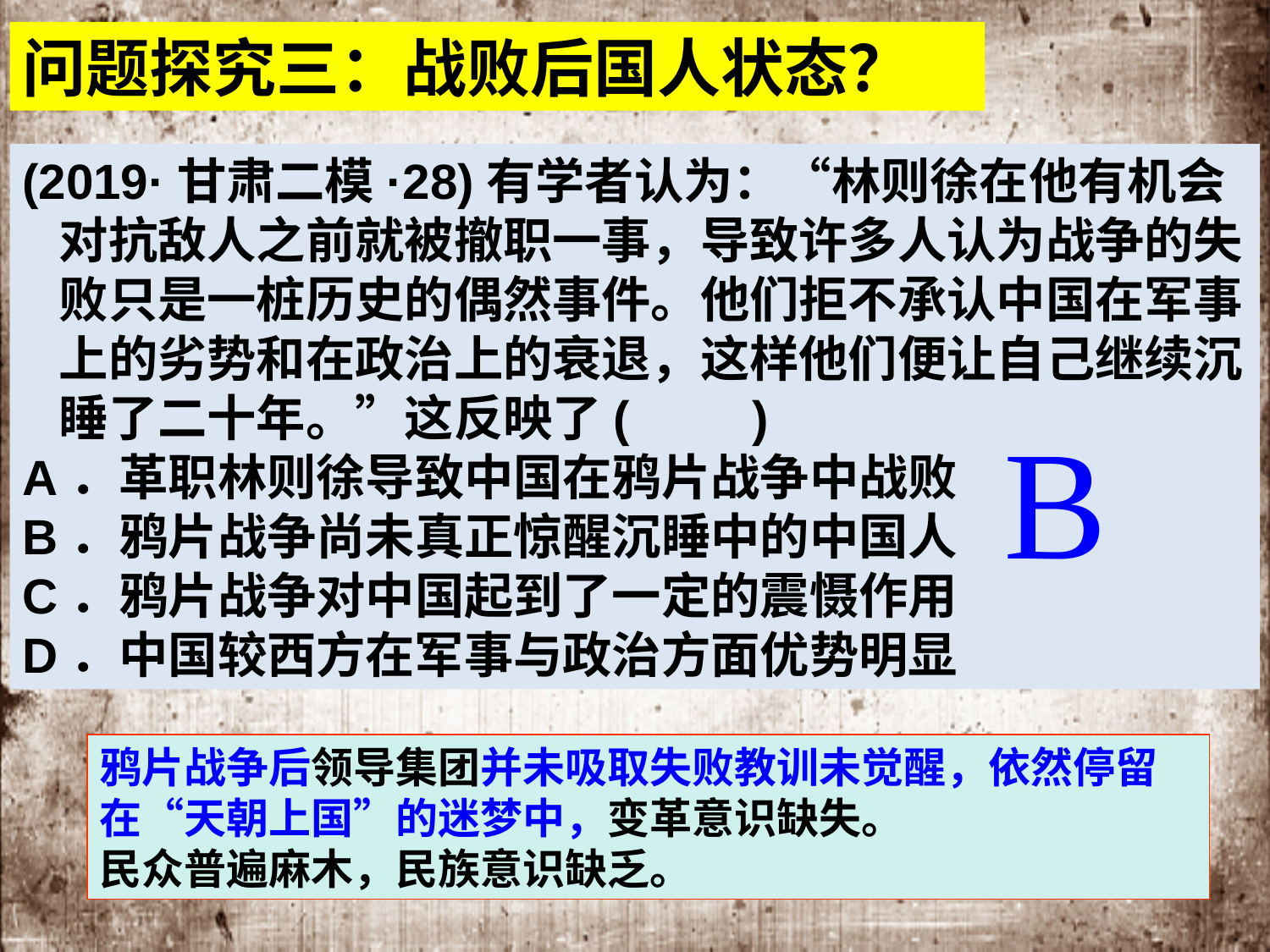

问题探究三：战败后国人状态？
(2019·甘肃二模·28)有学者认为：“林则徐在他有机会对抗敌人之前就被撤职一事，导致许多人认为战争的失败只是一桩历史的偶然事件。他们拒不承认中国在军事上的劣势和在政治上的衰退，这样他们便让自己继续沉睡了二十年。”这反映了(　　)
A．革职林则徐导致中国在鸦片战争中战败
B．鸦片战争尚未真正惊醒沉睡中的中国人
C．鸦片战争对中国起到了一定的震慑作用
D．中国较西方在军事与政治方面优势明显
材料1：鸦片战争失败后，魏源曾在其《海国图志》中发出“师夷长技”的呐喊，但仅是昙花一现，他的著作根本无人问津。清廷官员依旧文恬武嬉；清政府并未深究战败原因，每派人出国考察，也没进行任何改革；就连美国主动要求提供制船造炮技术，也被婉言拒绝了。
材料2：广东一张民间布告：“除你们的船是坚固的，炮火是猛烈的，火箭是强大的以外，你们还有什么其他本领吗？”
B
鸦片战争后领导集团并未吸取失败教训未觉醒，依然停留在“天朝上国”的迷梦中，变革意识缺失。
民众普遍麻木，民族意识缺乏。